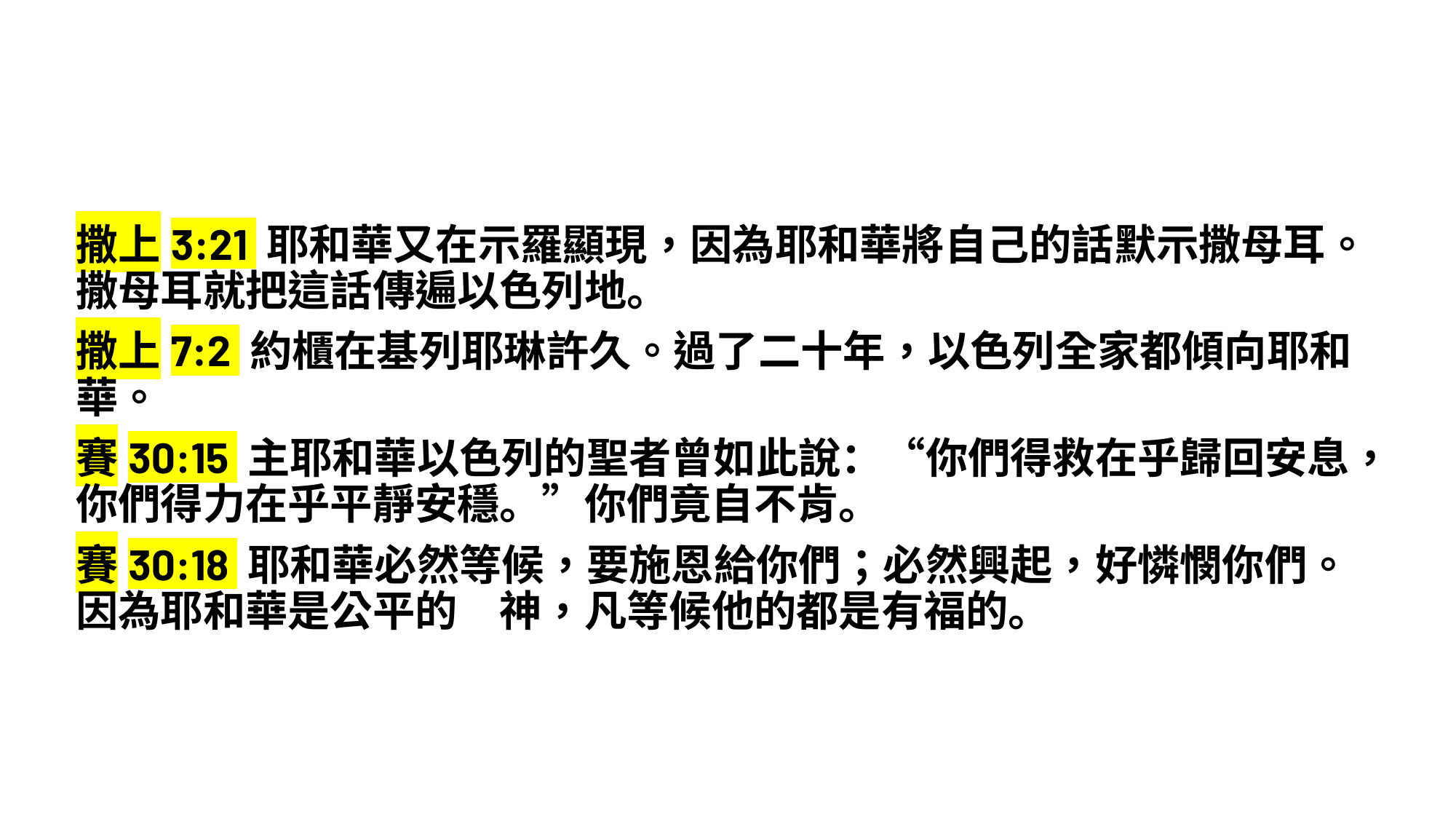

撒上3:21 耶和華又在示羅顯現，因為耶和華將自己的話默示撒母耳。撒母耳就把這話傳遍以色列地。
撒上7:2 約櫃在基列耶琳許久。過了二十年，以色列全家都傾向耶和華。
賽30:15 主耶和華以色列的聖者曾如此說：“你們得救在乎歸回安息，你們得力在乎平靜安穩。”你們竟自不肯。
賽30:18 耶和華必然等候，要施恩給你們；必然興起，好憐憫你們。因為耶和華是公平的　神，凡等候他的都是有福的。